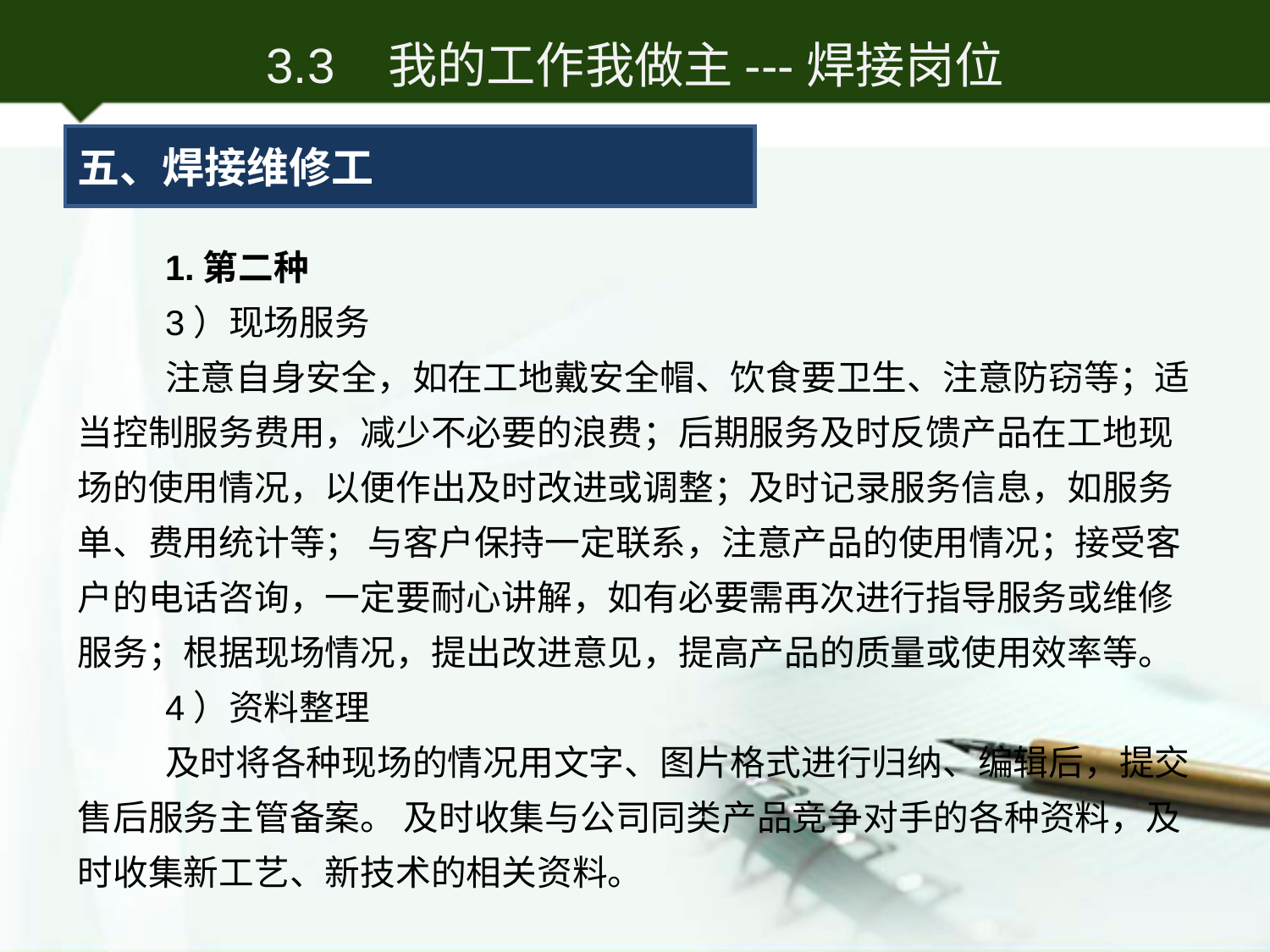

3.3   我的工作我做主---焊接岗位
五、焊接维修工
1.第二种
3）现场服务
注意自身安全，如在工地戴安全帽、饮食要卫生、注意防窃等；适当控制服务费用，减少不必要的浪费；后期服务及时反馈产品在工地现场的使用情况，以便作出及时改进或调整；及时记录服务信息，如服务单、费用统计等； 与客户保持一定联系，注意产品的使用情况；接受客户的电话咨询，一定要耐心讲解，如有必要需再次进行指导服务或维修服务；根据现场情况，提出改进意见，提高产品的质量或使用效率等。
4）资料整理
及时将各种现场的情况用文字、图片格式进行归纳、编辑后，提交售后服务主管备案。 及时收集与公司同类产品竞争对手的各种资料，及时收集新工艺、新技术的相关资料。